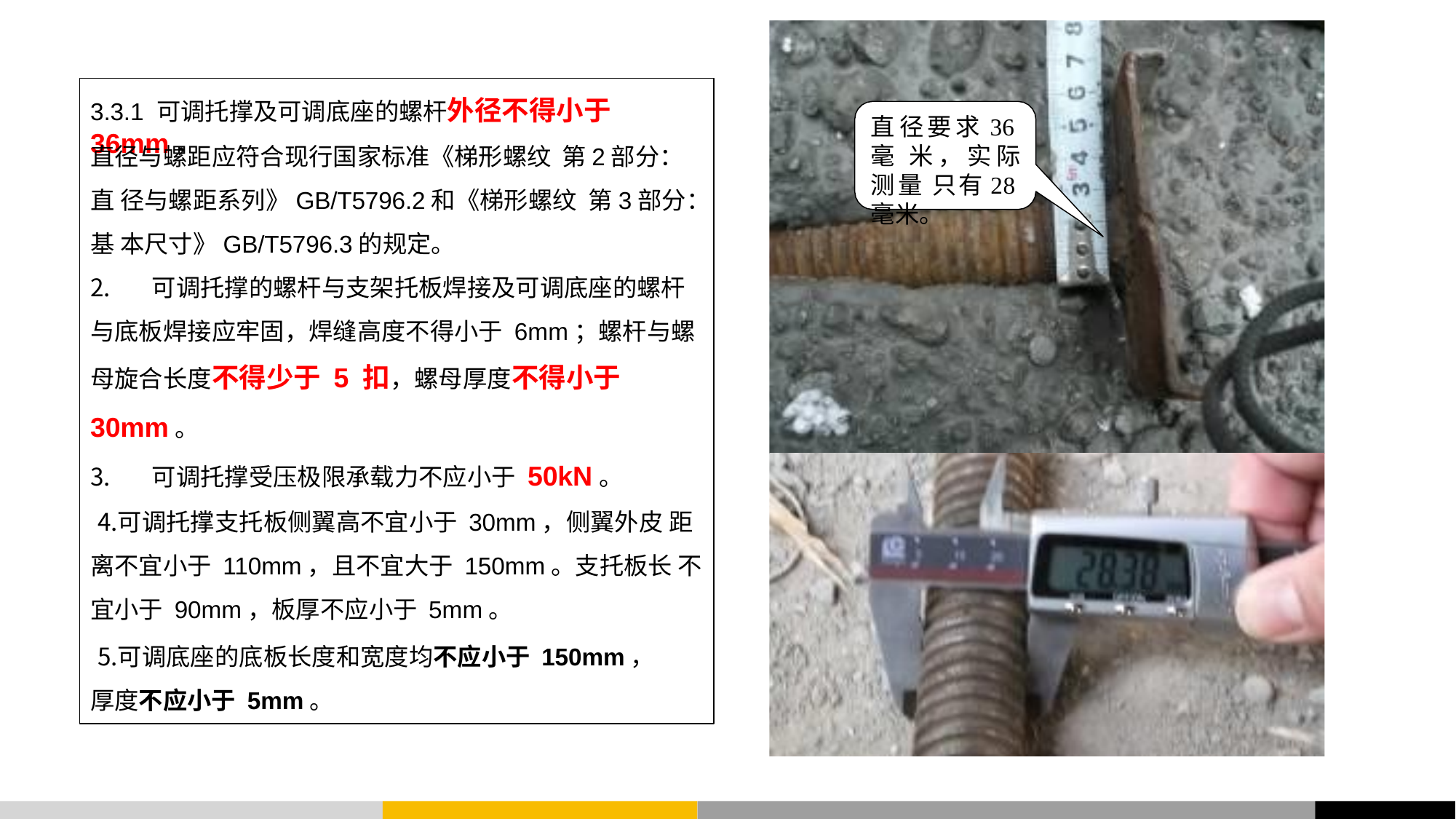

# 3.3.1 可调托撑及可调底座的螺杆外径不得小于36mm，

直径要求36毫 米，实际测量 只有28毫米。
直径与螺距应符合现行国家标准《梯形螺纹 第2部分：直 径与螺距系列》GB/T5796.2和《梯形螺纹 第3部分：基 本尺寸》GB/T5796.3的规定。
可调托撑的螺杆与支架托板焊接及可调底座的螺杆
与底板焊接应牢固，焊缝高度不得小于 6mm；螺杆与螺
母旋合长度不得少于 5 扣，螺母厚度不得小于
30mm。
可调托撑受压极限承载力不应小于 50kN。
可调托撑支托板侧翼高不宜小于 30mm，侧翼外皮 距离不宜小于 110mm，且不宜大于 150mm。支托板长 不宜小于 90mm，板厚不应小于 5mm。
可调底座的底板长度和宽度均不应小于 150mm，  厚度不应小于 5mm。